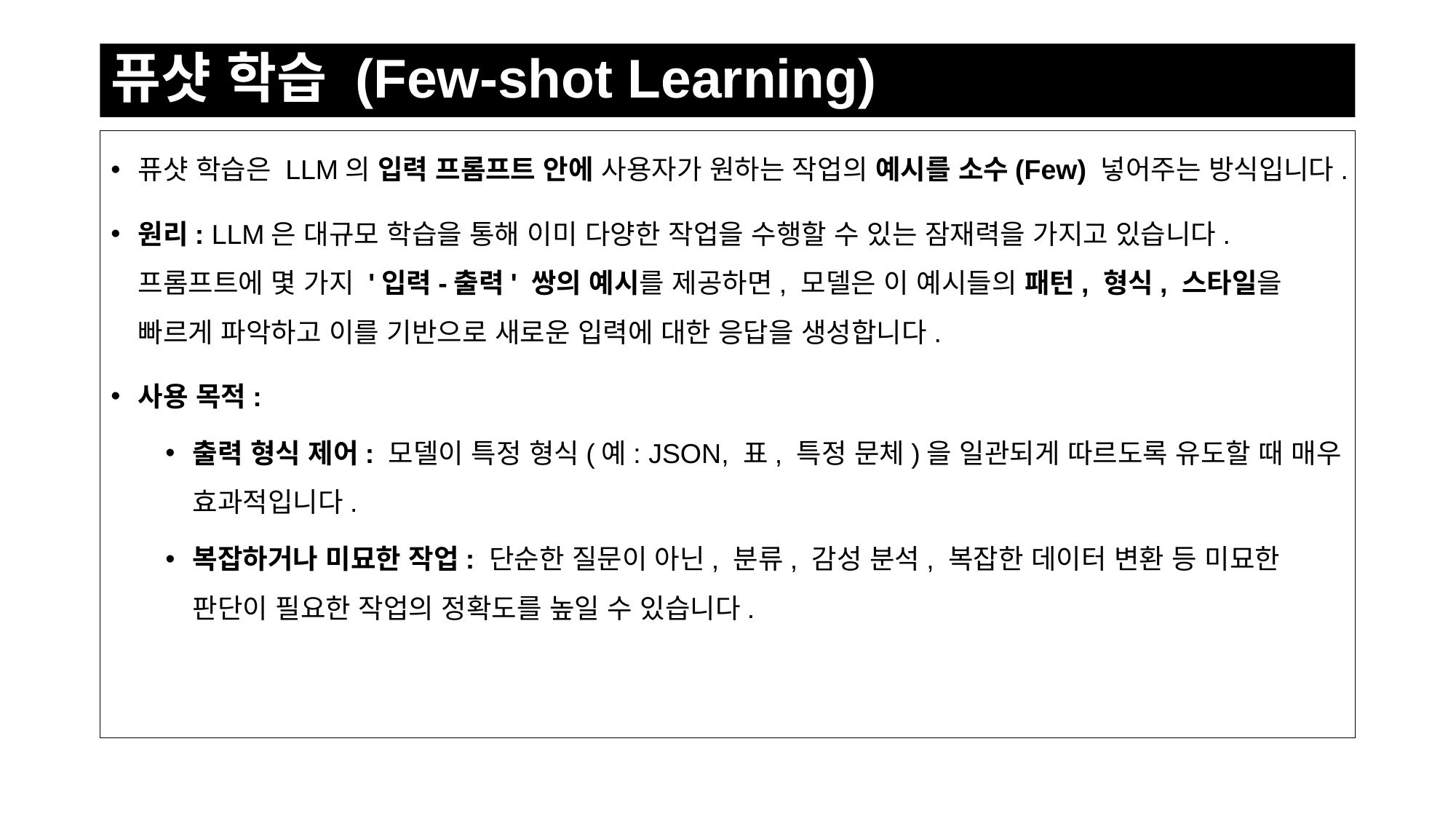

# 퓨샷 학습 (Few-shot Learning)
퓨샷 학습은 LLM의 입력 프롬프트 안에 사용자가 원하는 작업의 예시를 소수(Few) 넣어주는 방식입니다.
원리: LLM은 대규모 학습을 통해 이미 다양한 작업을 수행할 수 있는 잠재력을 가지고 있습니다. 프롬프트에 몇 가지 '입력-출력' 쌍의 예시를 제공하면, 모델은 이 예시들의 패턴, 형식, 스타일을 빠르게 파악하고 이를 기반으로 새로운 입력에 대한 응답을 생성합니다.
사용 목적:
출력 형식 제어: 모델이 특정 형식(예: JSON, 표, 특정 문체)을 일관되게 따르도록 유도할 때 매우 효과적입니다.
복잡하거나 미묘한 작업: 단순한 질문이 아닌, 분류, 감성 분석, 복잡한 데이터 변환 등 미묘한 판단이 필요한 작업의 정확도를 높일 수 있습니다.